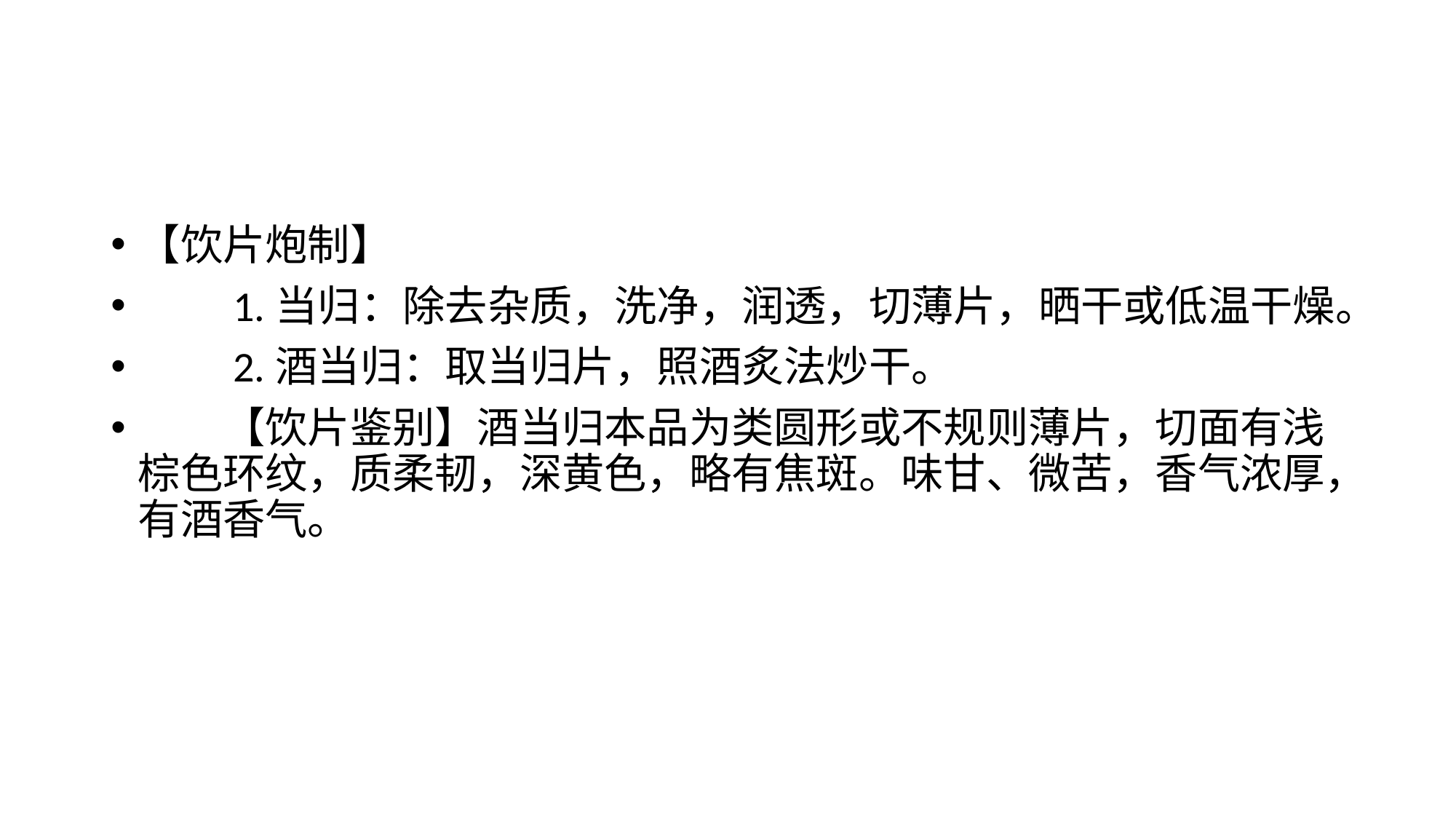

#
【饮片炮制】
　　1.当归：除去杂质，洗净，润透，切薄片，晒干或低温干燥。
　　2.酒当归：取当归片，照酒炙法炒干。
　　【饮片鉴别】酒当归本品为类圆形或不规则薄片，切面有浅棕色环纹，质柔韧，深黄色，略有焦斑。味甘、微苦，香气浓厚，有酒香气。